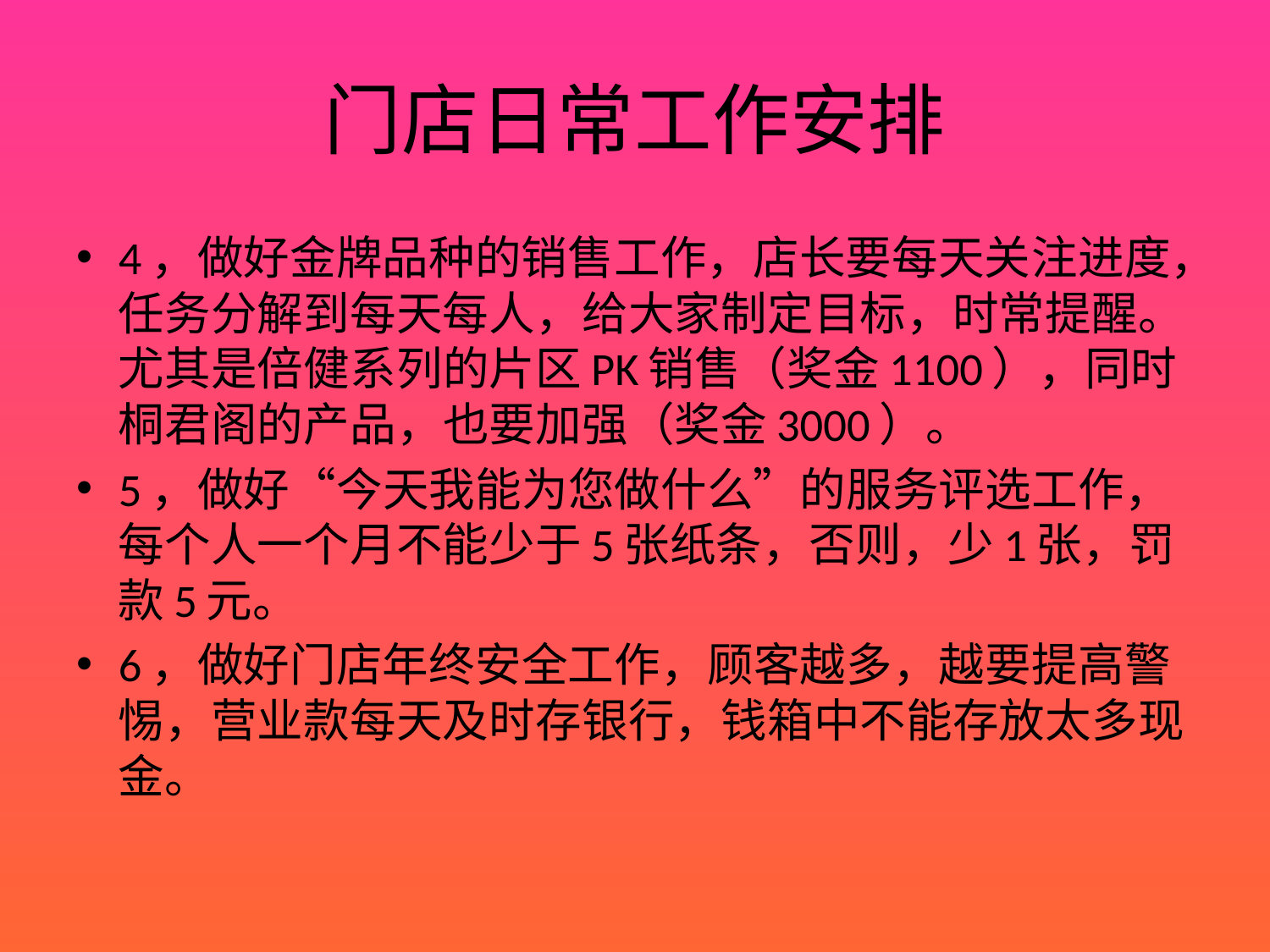

# 门店日常工作安排
4，做好金牌品种的销售工作，店长要每天关注进度，任务分解到每天每人，给大家制定目标，时常提醒。尤其是倍健系列的片区PK销售（奖金1100），同时桐君阁的产品，也要加强（奖金3000）。
5，做好“今天我能为您做什么”的服务评选工作，每个人一个月不能少于5张纸条，否则，少1张，罚款5元。
6，做好门店年终安全工作，顾客越多，越要提高警惕，营业款每天及时存银行，钱箱中不能存放太多现金。